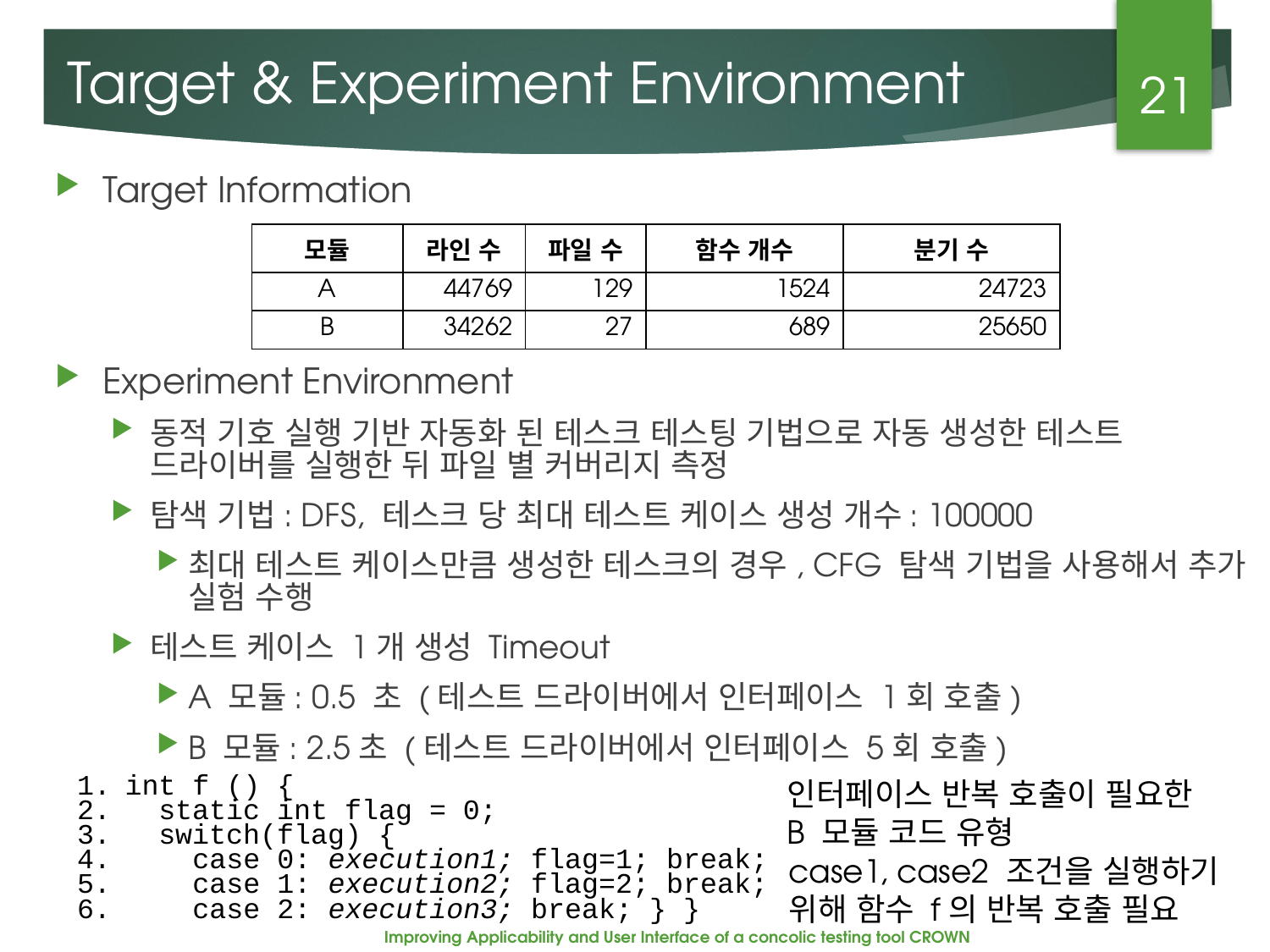

21
# Target & Experiment Environment
Target Information

| 모듈 | 라인 수 | 파일 수 | 함수 개수 | 분기 수 |
| --- | --- | --- | --- | --- |
| A | 44769 | 129 | 1524 | 24723 |
| B | 34262 | 27 | 689 | 25650 |
Experiment Environment
동적 기호 실행 기반 자동화 된 테스크 테스팅 기법으로 자동 생성한 테스트
드라이버를 실행한 뒤 파일 별 커버리지 측정
탐색 기법: DFS, 테스크 당 최대 테스트 케이스 생성 개수: 100000
최대 테스트 케이스만큼 생성한 테스크의 경우, CFG 탐색 기법을 사용해서 추가 실험 수행
테스트 케이스 1개 생성 Timeout
A 모듈: 0.5 초 (테스트 드라이버에서 인터페이스 1회 호출)
B 모듈: 2.5초 (테스트 드라이버에서 인터페이스 5회 호출)

인터페이스 반복 호출이 필요한
B 모듈 코드 유형
int f () {
  static int flag = 0;
  switch(flag) {
    case 0: execution1; flag=1; break;
    case 1: execution2; flag=2; break;
    case 2: execution3; break; } }
case1, case2 조건을 실행하기 위해 함수 f의 반복 호출 필요
Improving Applicability and User Interface of a concolic testing tool CROWN